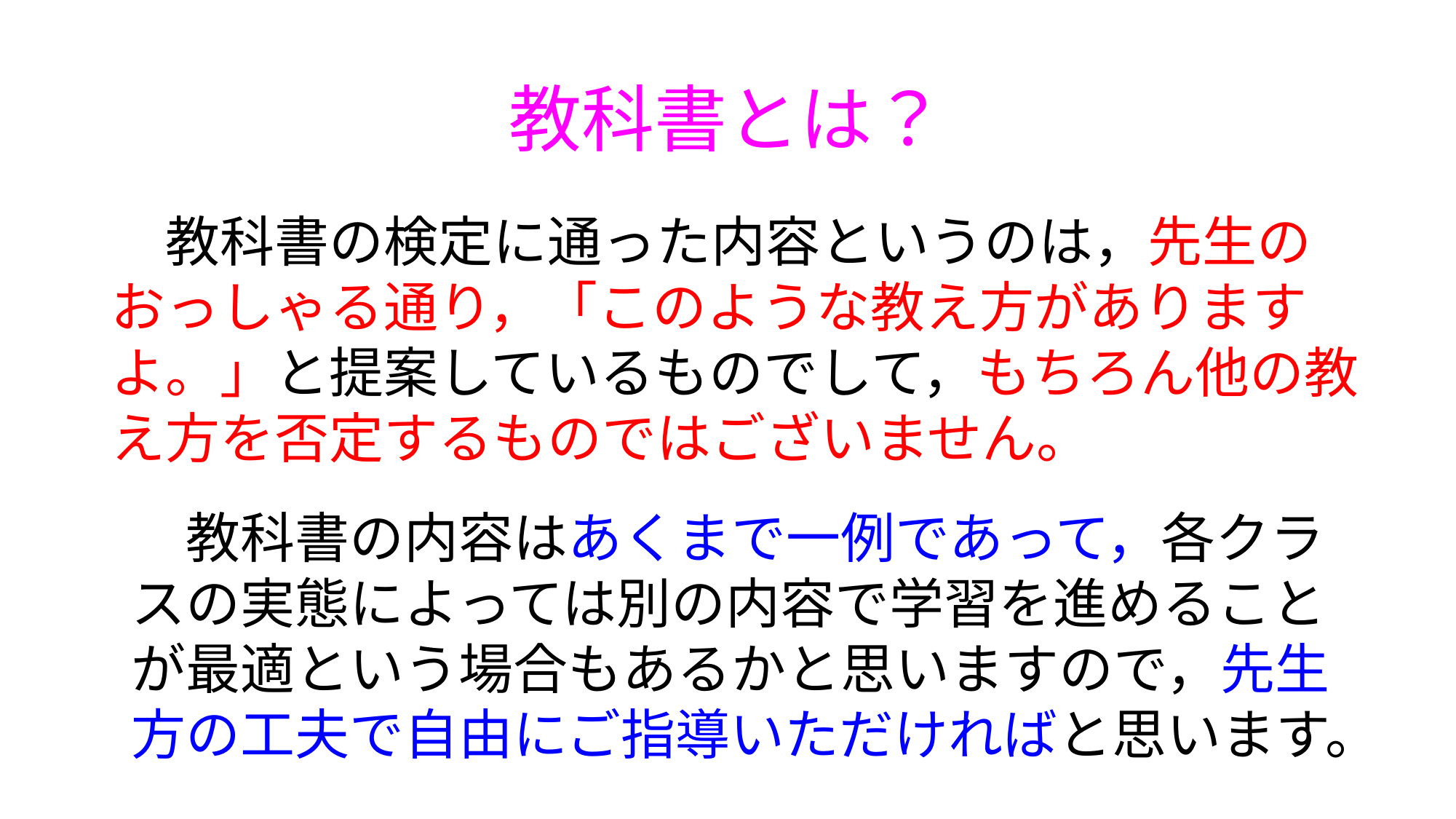

# 教科書とは？
　教科書の検定に通った内容というのは，先生のおっしゃる通り，「このような教え方がありますよ。」と提案しているものでして，もちろん他の教え方を否定するものではございません。
　教科書の内容はあくまで一例であって，各クラスの実態によっては別の内容で学習を進めることが最適という場合もあるかと思いますので，先生方の工夫で自由にご指導いただければと思います。